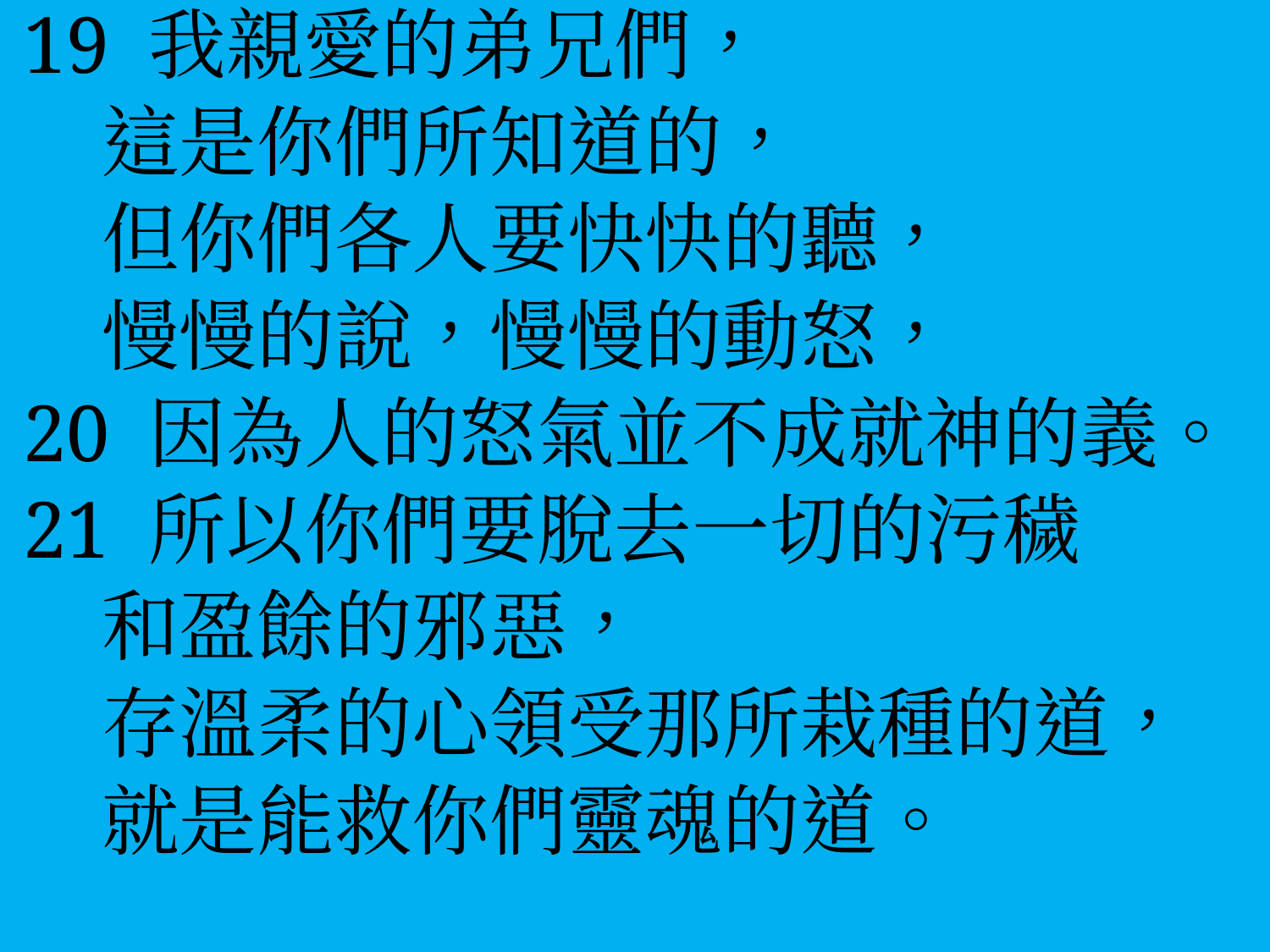

19 我親愛的弟兄們，
   這是你們所知道的，
   但你們各人要快快的聽，
   慢慢的說，慢慢的動怒，
20 因為人的怒氣並不成就神的義。
21 所以你們要脫去一切的污穢
   和盈餘的邪惡，
   存溫柔的心領受那所栽種的道，
   就是能救你們靈魂的道。
#